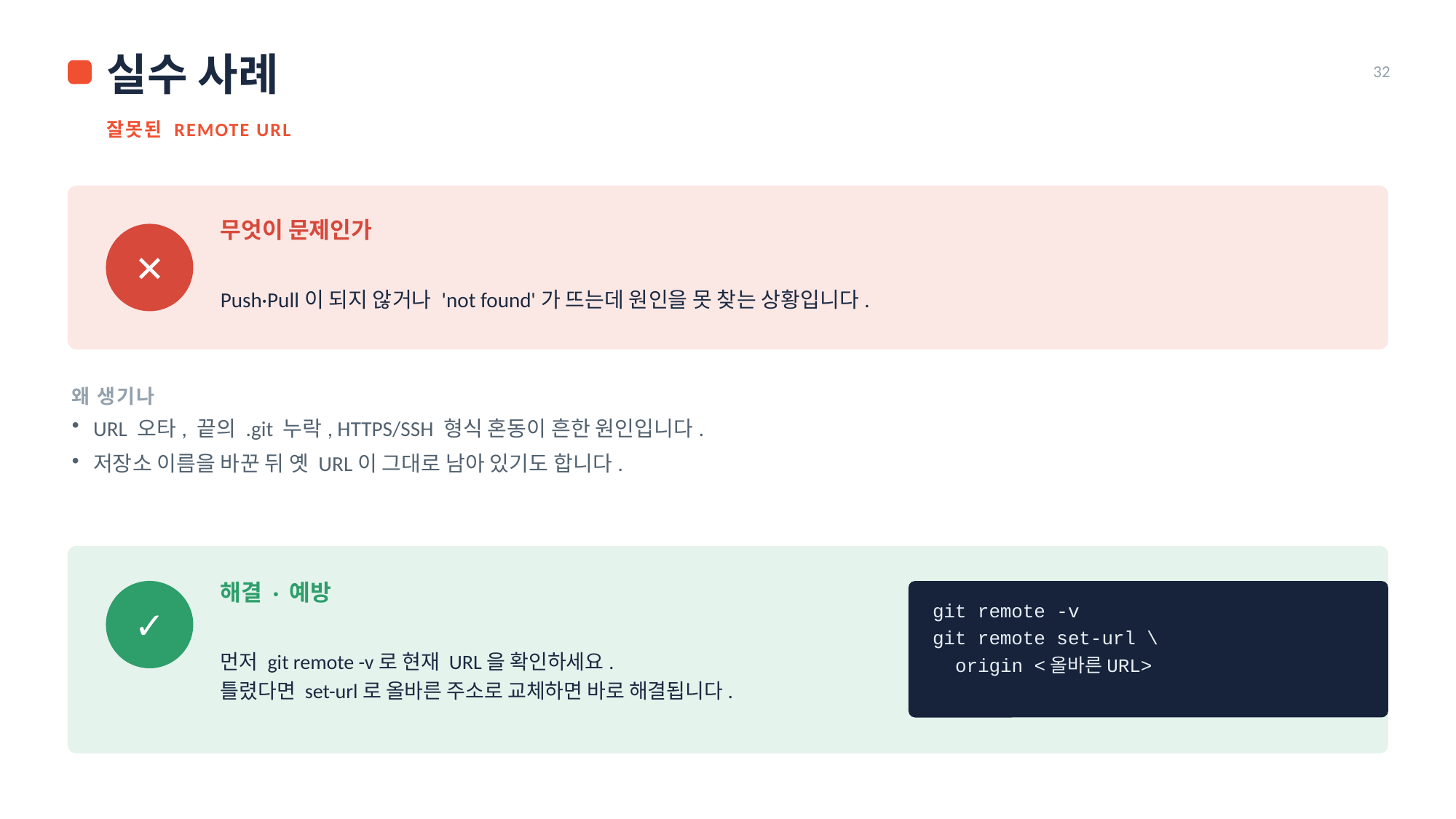

실수 사례
32

잘못된 REMOTE URL

무엇이 문제인가

✕
Push·Pull이 되지 않거나 'not found'가 뜨는데 원인을 못 찾는 상황입니다.
왜 생기나
URL 오타, 끝의 .git 누락, HTTPS/SSH 형식 혼동이 흔한 원인입니다.
저장소 이름을 바꾼 뒤 옛 URL이 그대로 남아 있기도 합니다.

해결 · 예방

✓

git remote -v
git remote set-url \
  origin <올바른URL>
먼저 git remote -v로 현재 URL을 확인하세요.
틀렸다면 set-url로 올바른 주소로 교체하면 바로 해결됩니다.